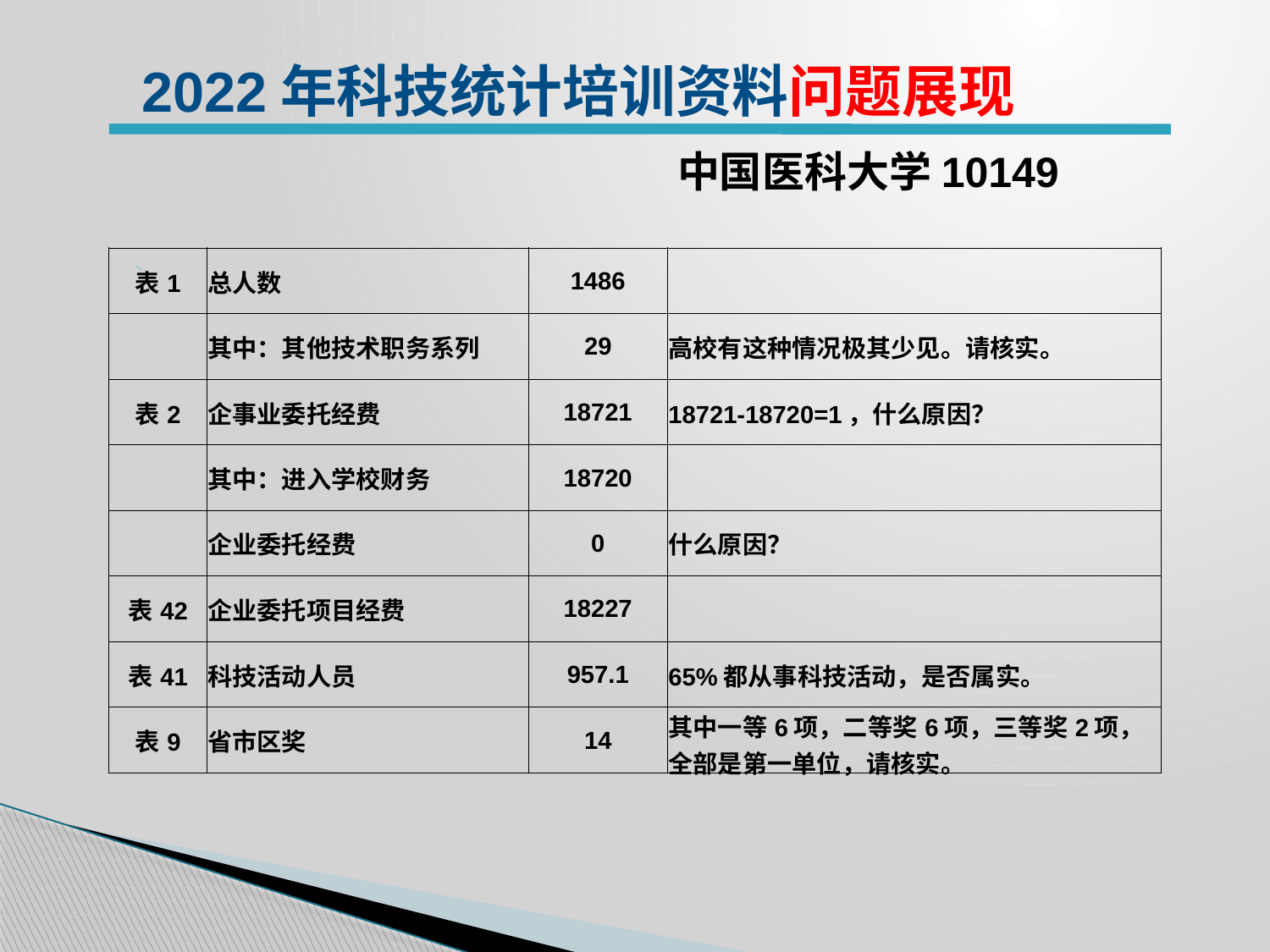

2022年科技统计培训资料问题展现
中国医科大学10149
| 表1 | 总人数 | 1486 |  |
| --- | --- | --- | --- |
|  | 其中：其他技术职务系列 | 29 | 高校有这种情况极其少见。请核实。 |
| 表2 | 企事业委托经费 | 18721 | 18721-18720=1，什么原因？ |
|  | 其中：进入学校财务 | 18720 |  |
|  | 企业委托经费 | 0 | 什么原因？ |
| 表42 | 企业委托项目经费 | 18227 |  |
| 表41 | 科技活动人员 | 957.1 | 65%都从事科技活动，是否属实。 |
| 表9 | 省市区奖 | 14 | 其中一等6项，二等奖6项，三等奖2项，全部是第一单位，请核实。 |